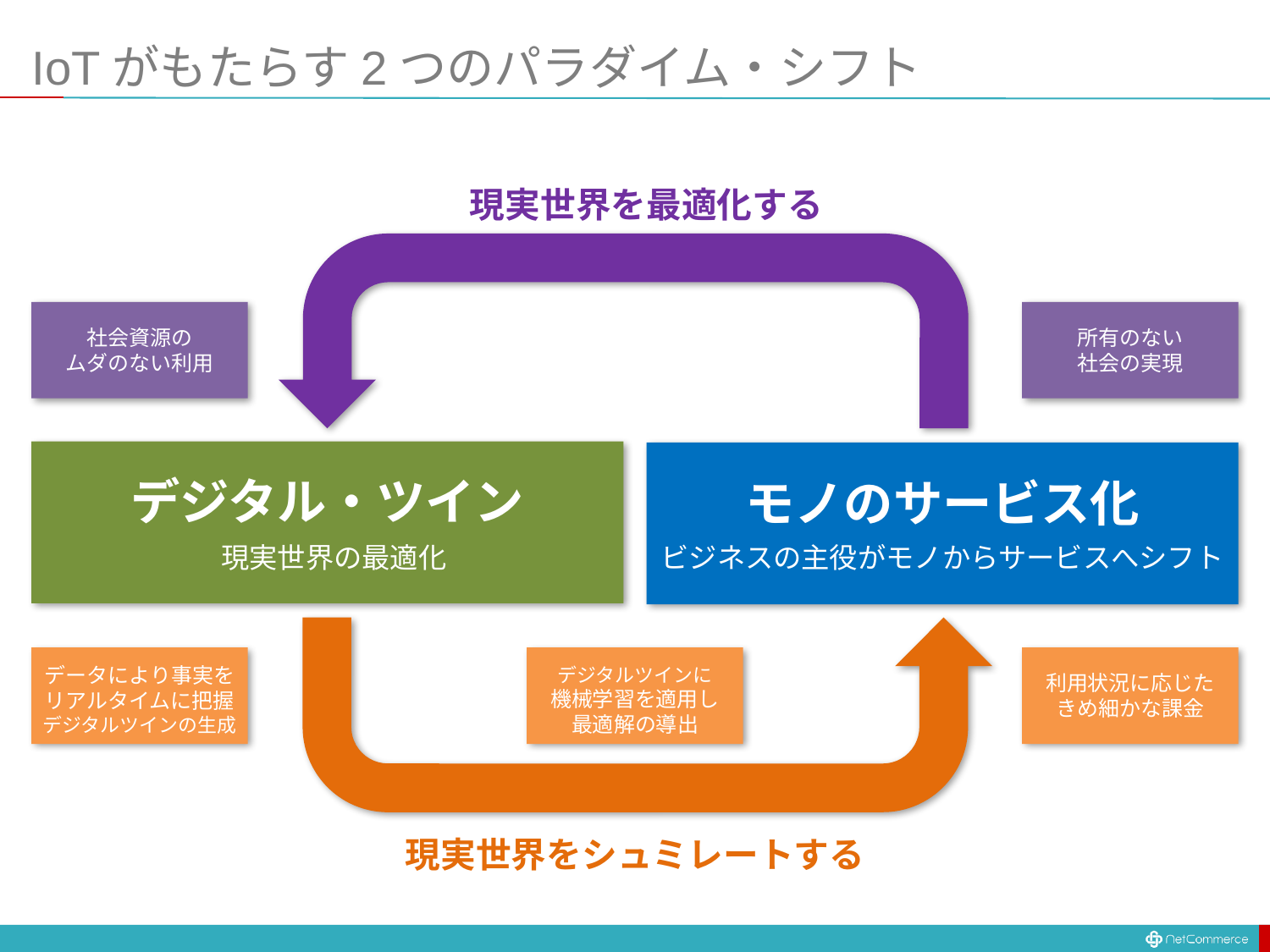

# IoTがもたらす2つのパラダイム・シフト
現実世界を最適化する

社会資源の
ムダのない利用

所有のない
社会の実現

デジタル・ツイン
モノのサービス化
 現実世界の最適化
ビジネスの主役がモノからサービスへシフト

データにより事実を
リアルタイムに把握
デジタルツインの生成

デジタルツインに
機械学習を適用し
最適解の導出

利用状況に応じた
きめ細かな課金
現実世界をシュミレートする